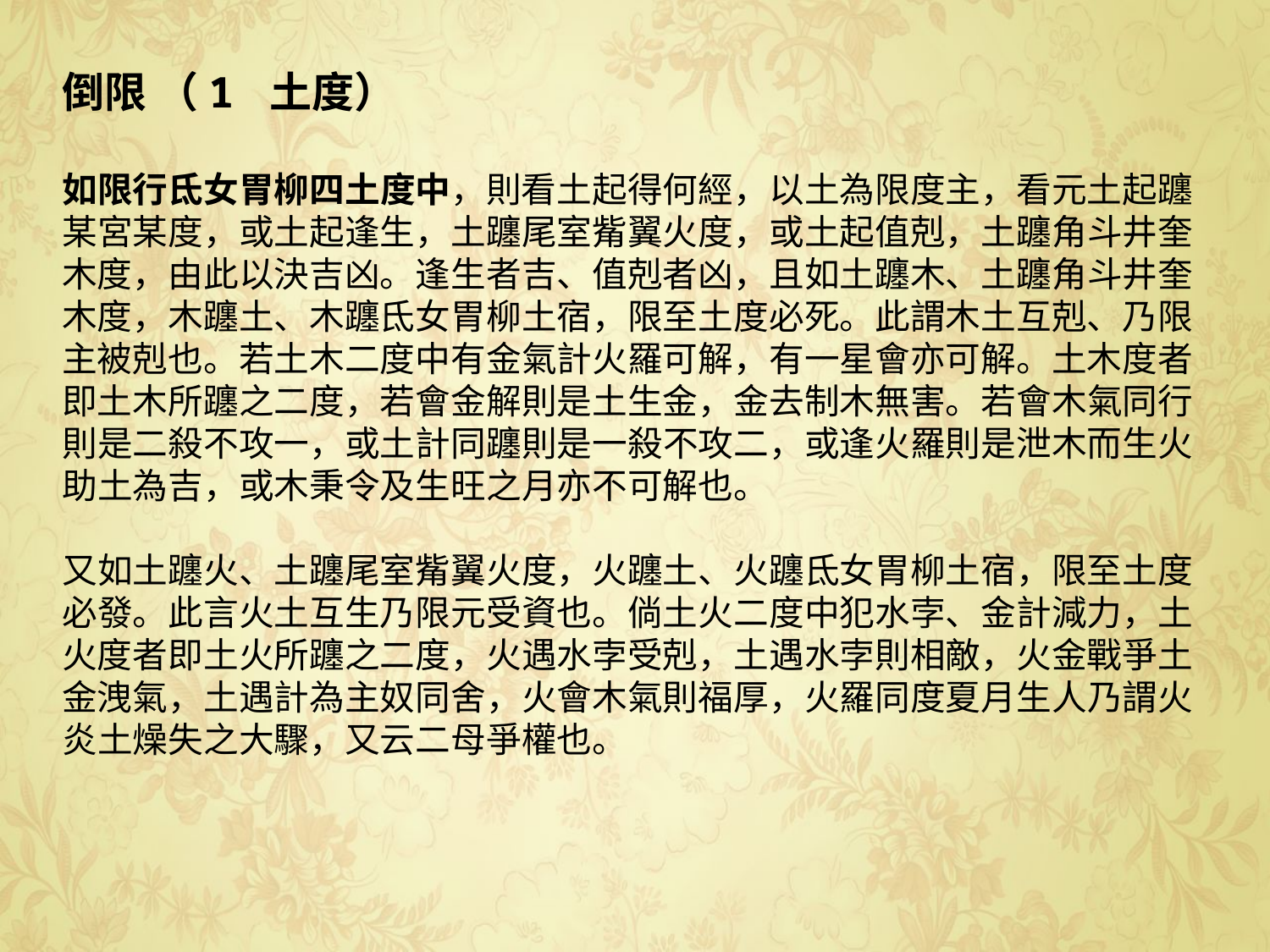

倒限 （1 土度）

如限行氐女胃柳四土度中，則看土起得何經，以土為限度主，看元土起躔某宮某度，或土起逢生，土躔尾室觜翼火度，或土起值剋，土躔角斗井奎木度，由此以決吉凶。逢生者吉、值剋者凶，且如土躔木、土躔角斗井奎木度，木躔土、木躔氐女胃柳土宿，限至土度必死。此謂木土互剋、乃限主被剋也。若土木二度中有金氣計火羅可解，有一星會亦可解。土木度者即土木所躔之二度，若會金解則是土生金，金去制木無害。若會木氣同行則是二殺不攻一，或土計同躔則是一殺不攻二，或逢火羅則是泄木而生火助土為吉，或木秉令及生旺之月亦不可解也。

又如土躔火、土躔尾室觜翼火度，火躔土、火躔氐女胃柳土宿，限至土度必發。此言火土互生乃限元受資也。倘土火二度中犯水孛、金計減力，土火度者即土火所躔之二度，火遇水孛受剋，土遇水孛則相敵，火金戰爭土金洩氣，土遇計為主奴同舍，火會木氣則福厚，火羅同度夏月生人乃謂火炎土燥失之大驟，又云二母爭權也。